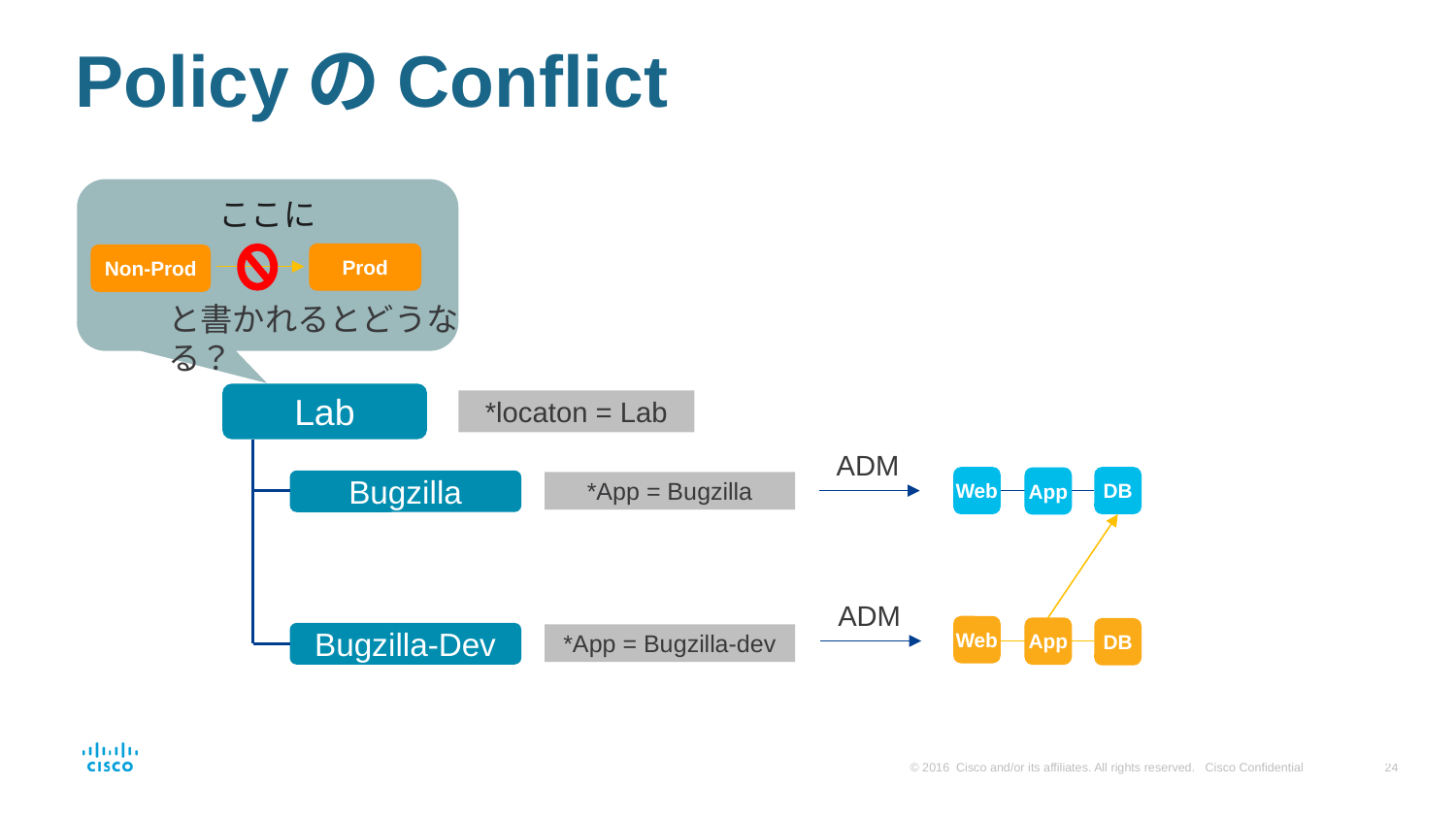

# PolicyのConflict
ここに

Prod
Non-Prod
と書かれるとどうなる？
Lab
*locaton = Lab
ADM
Web
DB
App
Bugzilla
*App = Bugzilla
ADM
Web
App
DB
Bugzilla-Dev
*App = Bugzilla-dev